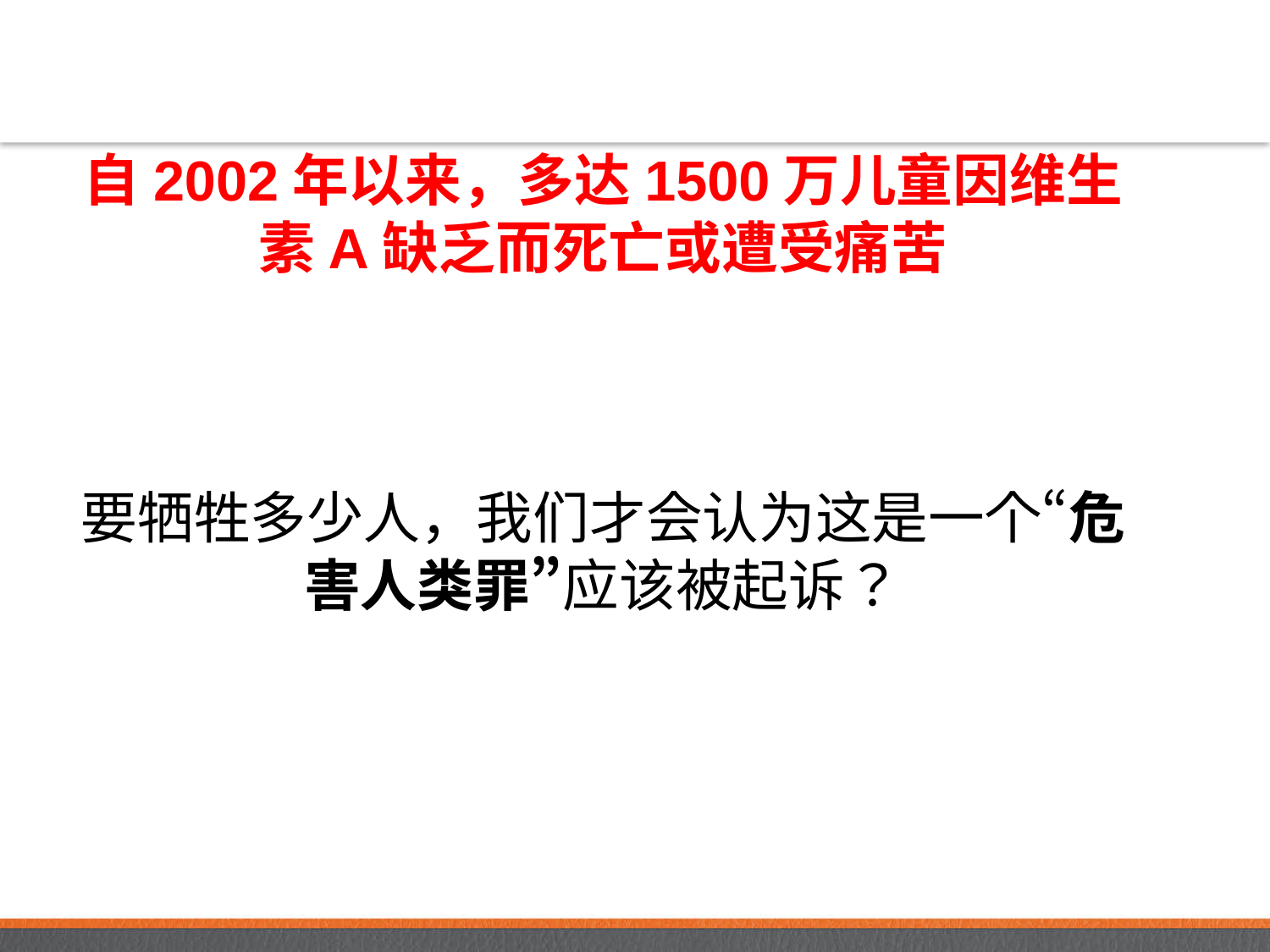

自2002年以来，多达1500万儿童因维生素A缺乏而死亡或遭受痛苦

要牺牲多少人，我们才会认为这是一个“危害人类罪”应该被起诉？